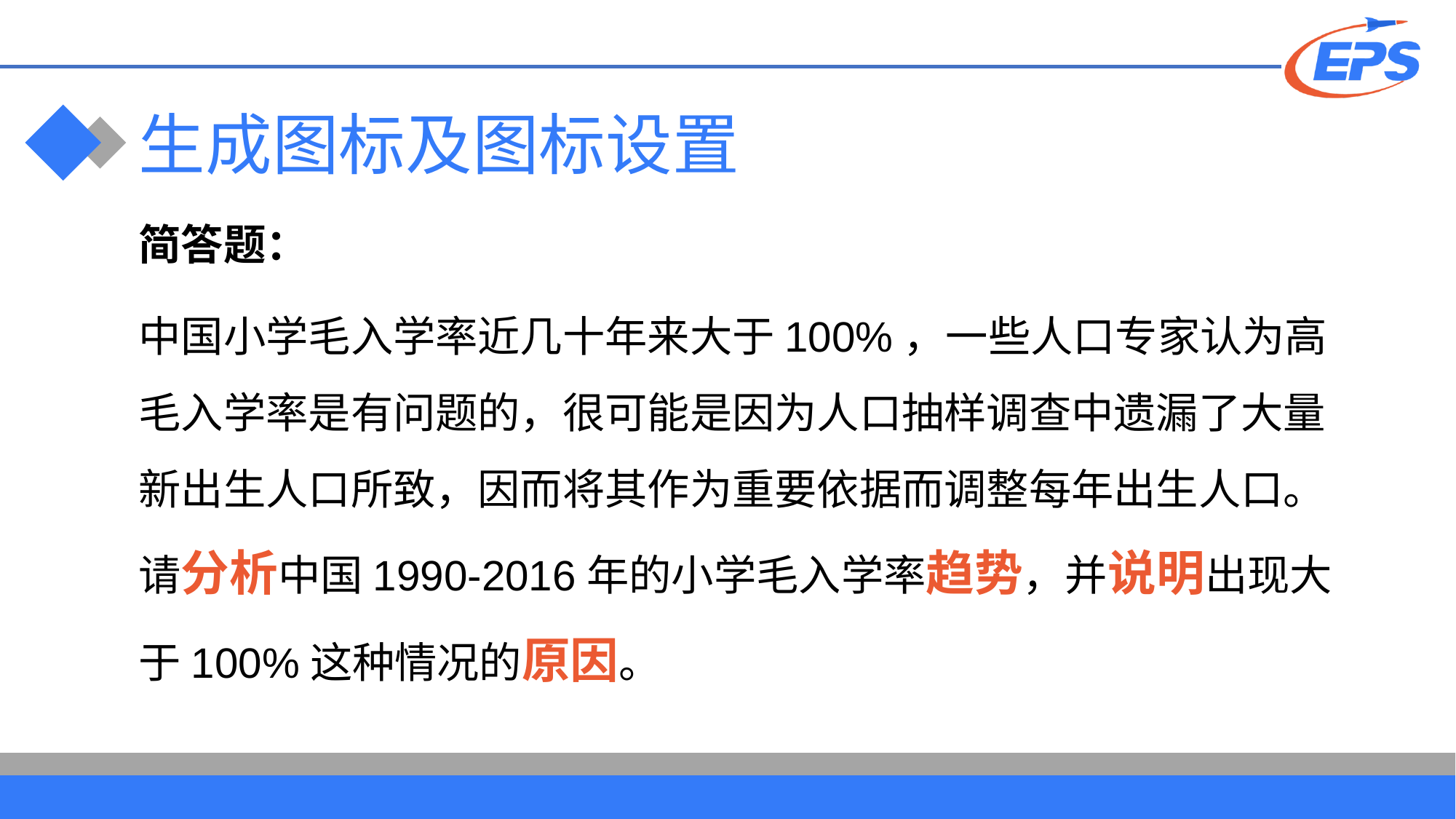

# 生成图标及图标设置
简答题：
中国小学毛入学率近几十年来大于100%，一些人口专家认为高毛入学率是有问题的，很可能是因为人口抽样调查中遗漏了大量新出生人口所致，因而将其作为重要依据而调整每年出生人口。请分析中国1990-2016年的小学毛入学率趋势，并说明出现大于100%这种情况的原因。